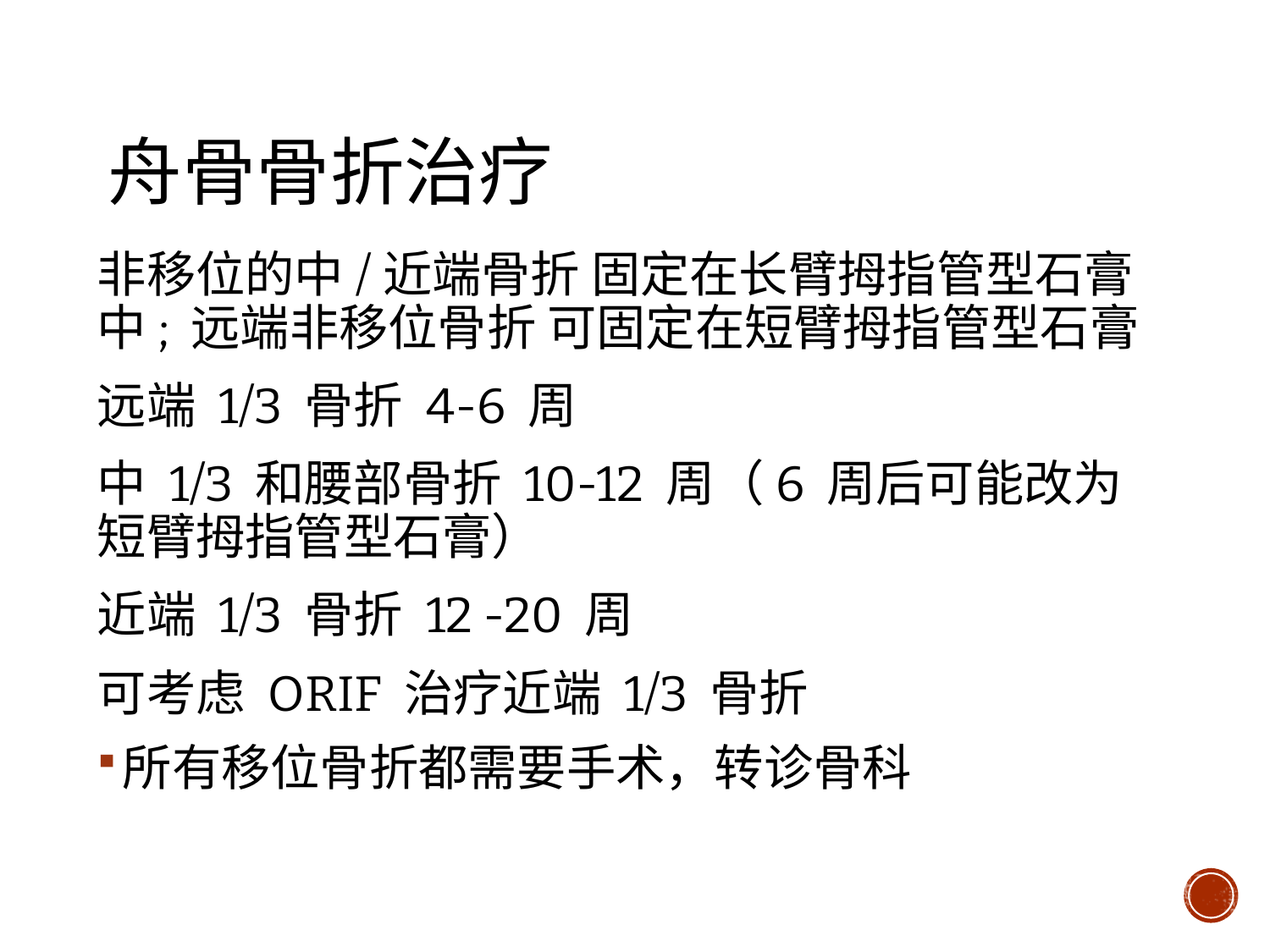

# 舟骨骨折治疗
非移位的中/近端骨折 固定在长臂拇指管型石膏中; 远端非移位骨折 可固定在短臂拇指管型石膏
远端 1/3 骨折 4-6 周
中 1/3 和腰部骨折 10-12 周（6 周后可能改为短臂拇指管型石膏）
近端 1/3 骨折 12 -20 周
可考虑 ORIF 治疗近端 1/3 骨折
所有移位骨折都需要手术，转诊骨科